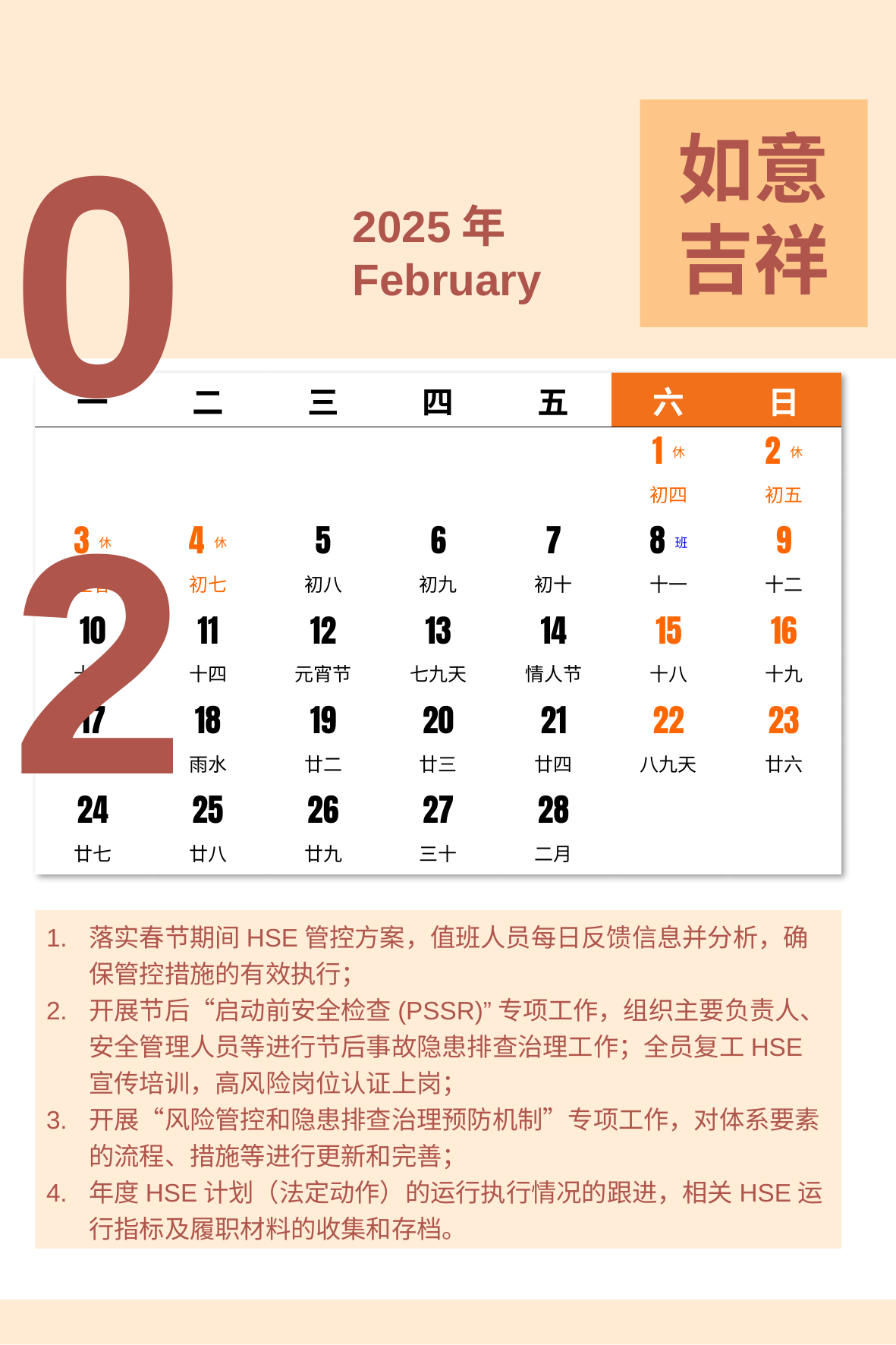

02

如意吉祥
2025年
February
| 一 | 二 | 三 | 四 | 五 | 六 | 日 |
| --- | --- | --- | --- | --- | --- | --- |
|  |  |  |  |  | 1休 | 2休 |
|  |  |  |  |  | 初四 | 初五 |
| 3休 | 4休 | 5 | 6 | 7 | 8班 | 9 |
| 立春 | 初七 | 初八 | 初九 | 初十 | 十一 | 十二 |
| 10 | 11 | 12 | 13 | 14 | 15 | 16 |
| 十三 | 十四 | 元宵节 | 七九天 | 情人节 | 十八 | 十九 |
| 17 | 18 | 19 | 20 | 21 | 22 | 23 |
| 二十 | 雨水 | 廿二 | 廿三 | 廿四 | 八九天 | 廿六 |
| 24 | 25 | 26 | 27 | 28 |  |  |
| 廿七 | 廿八 | 廿九 | 三十 | 二月 |  |  |
落实春节期间HSE管控方案，值班人员每日反馈信息并分析，确保管控措施的有效执行；
开展节后“启动前安全检查(PSSR)”专项工作，组织主要负责人、安全管理人员等进行节后事故隐患排查治理工作；全员复工HSE宣传培训，高风险岗位认证上岗；
开展“风险管控和隐患排查治理预防机制”专项工作，对体系要素的流程、措施等进行更新和完善；
年度HSE计划（法定动作）的运行执行情况的跟进，相关HSE运行指标及履职材料的收集和存档。